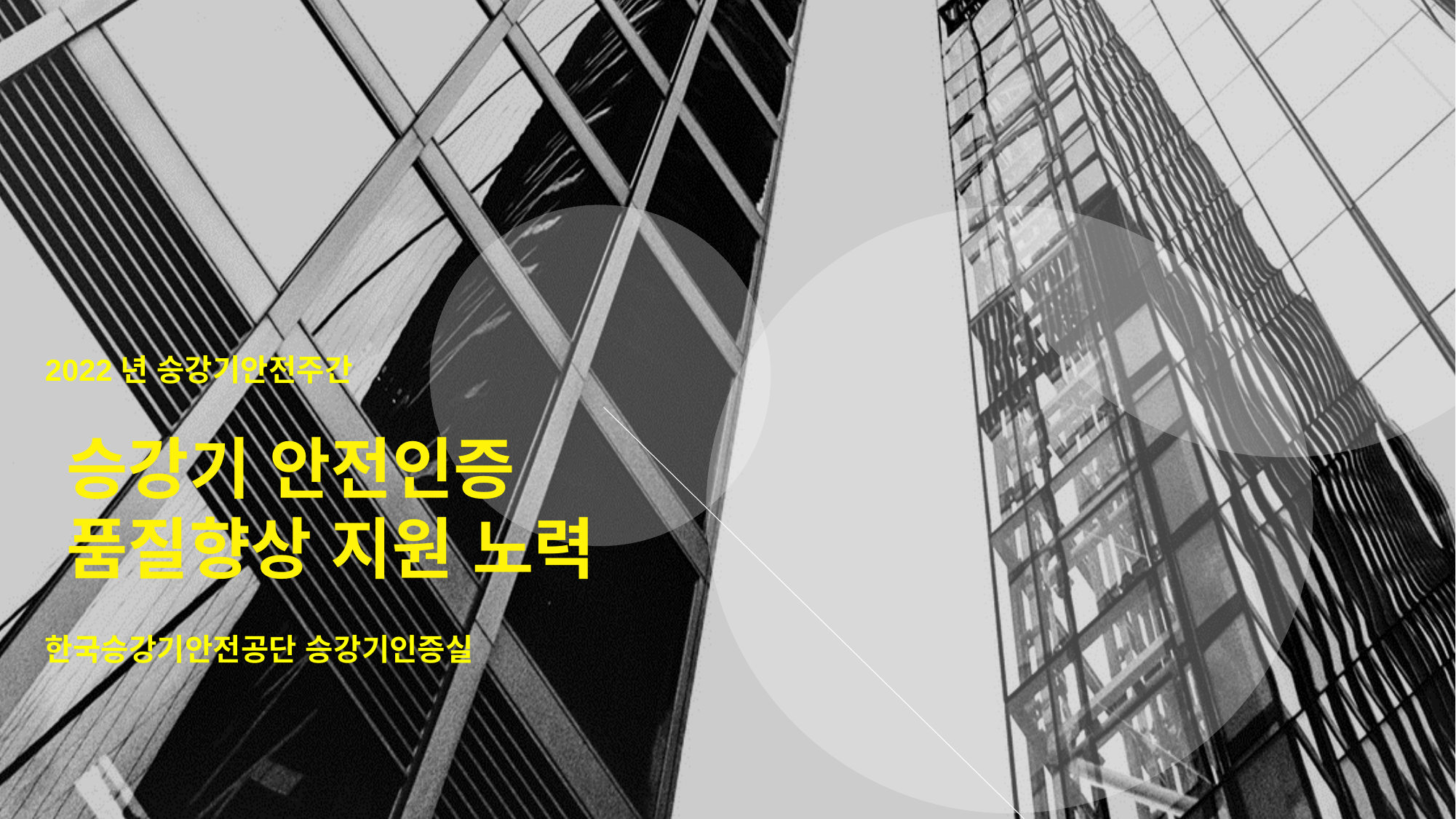

2022년 승강기안전주간
승강기 안전인증
품질향상 지원 노력
한국승강기안전공단 승강기인증실